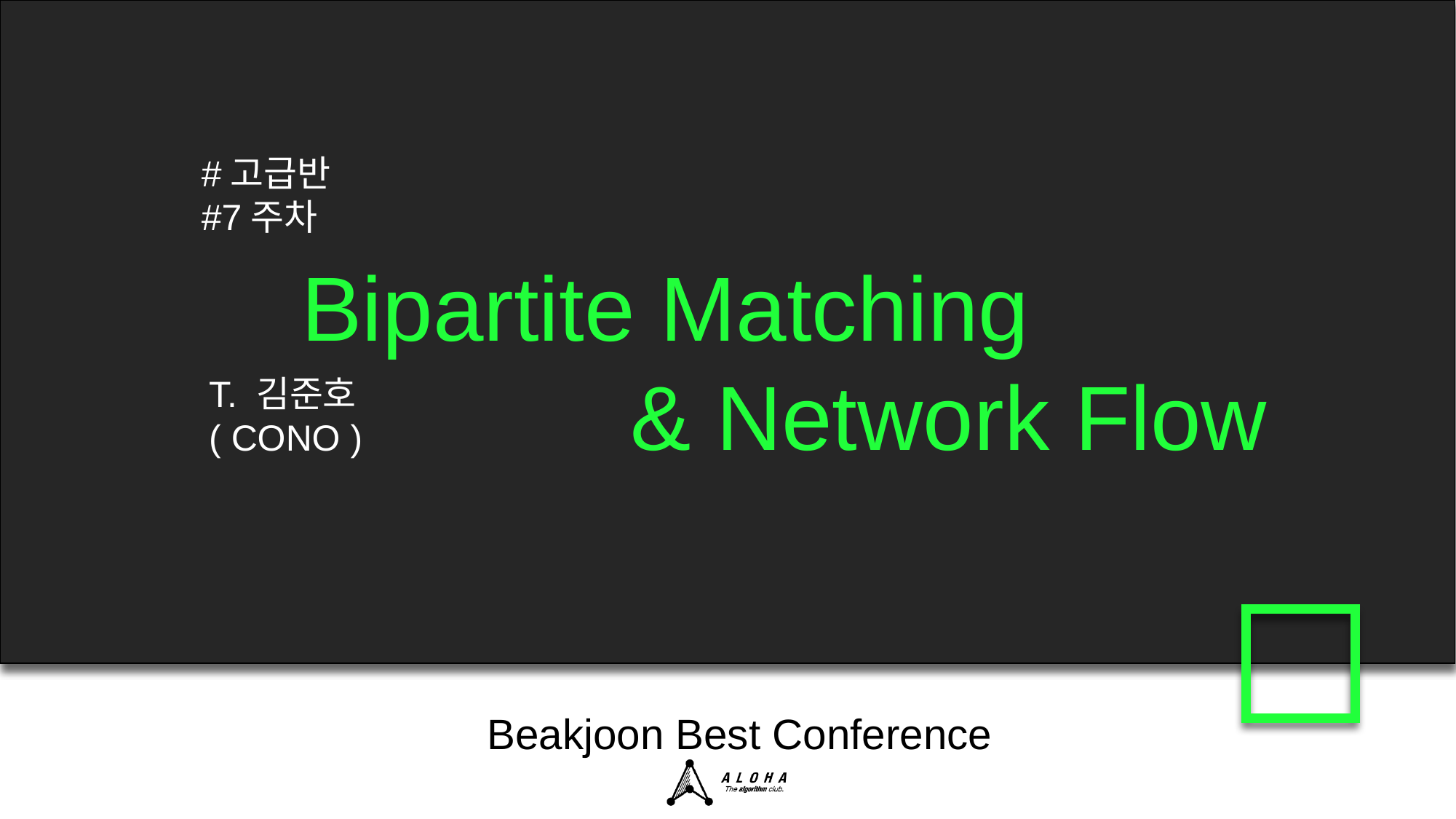

#고급반
#7주차
Bipartite Matching
             & Network Flow
T. 김준호
( CONO )
Beakjoon Best Conference